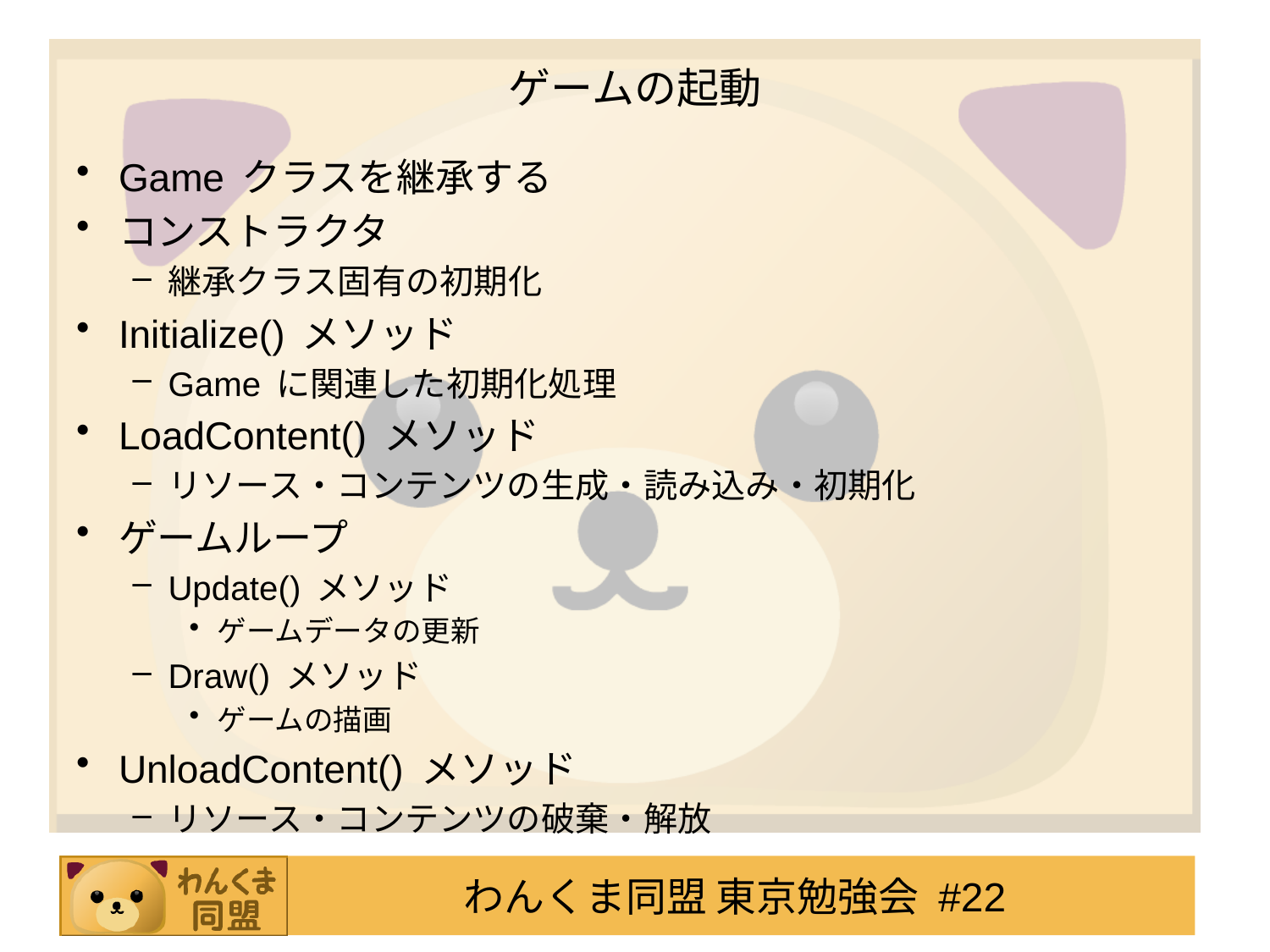

# ゲームの起動
Game クラスを継承する
コンストラクタ
継承クラス固有の初期化
Initialize() メソッド
Game に関連した初期化処理
LoadContent() メソッド
リソース・コンテンツの生成・読み込み・初期化
ゲームループ
Update() メソッド
ゲームデータの更新
Draw() メソッド
ゲームの描画
UnloadContent() メソッド
リソース・コンテンツの破棄・解放